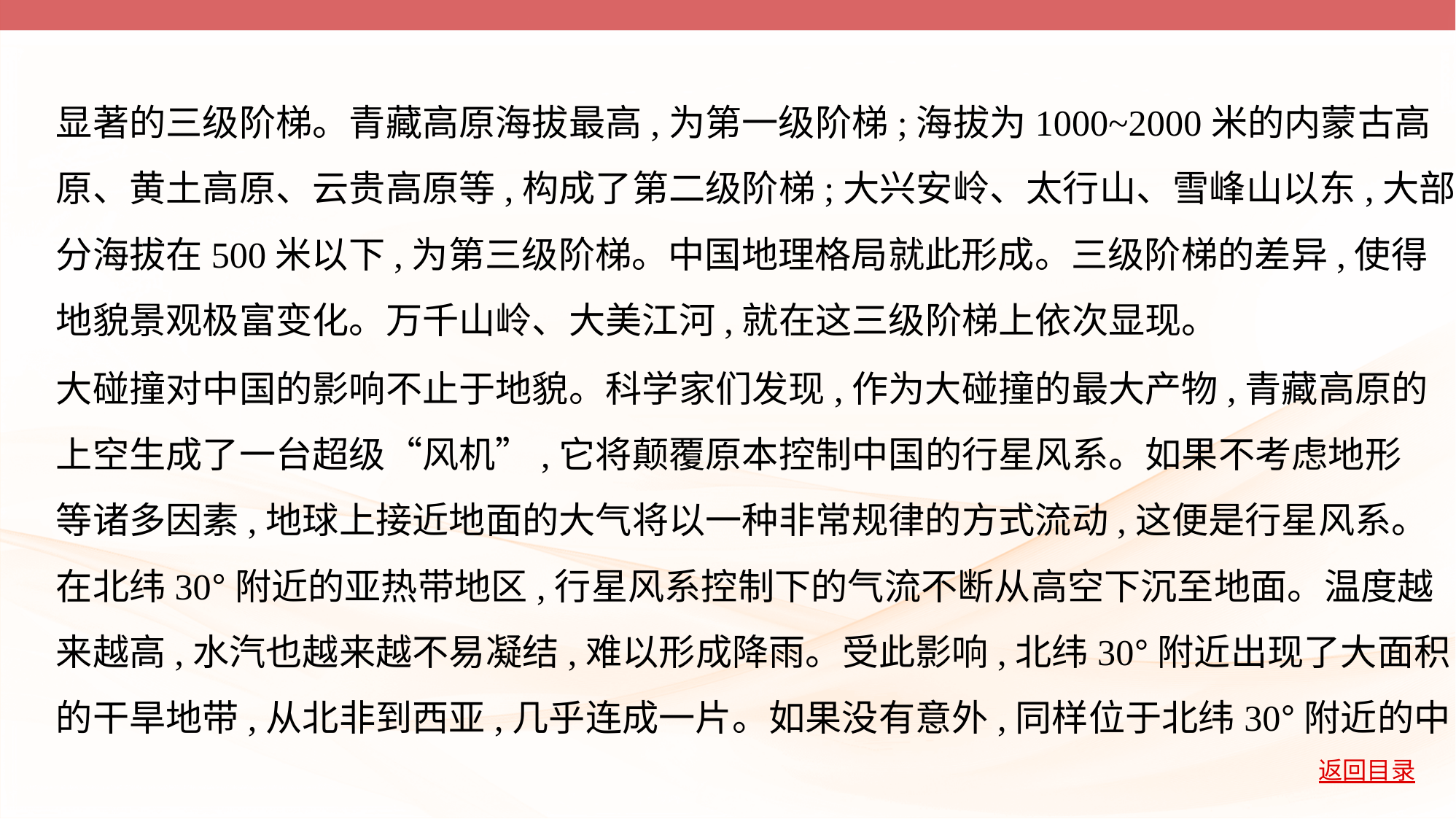

显著的三级阶梯。青藏高原海拔最高,为第一级阶梯;海拔为1000~2000米的内蒙古高
原、黄土高原、云贵高原等,构成了第二级阶梯;大兴安岭、太行山、雪峰山以东,大部
分海拔在500米以下,为第三级阶梯。中国地理格局就此形成。三级阶梯的差异,使得
地貌景观极富变化。万千山岭、大美江河,就在这三级阶梯上依次显现。
大碰撞对中国的影响不止于地貌。科学家们发现,作为大碰撞的最大产物,青藏高原的
上空生成了一台超级“风机”,它将颠覆原本控制中国的行星风系。如果不考虑地形
等诸多因素,地球上接近地面的大气将以一种非常规律的方式流动,这便是行星风系。
在北纬30°附近的亚热带地区,行星风系控制下的气流不断从高空下沉至地面。温度越
来越高,水汽也越来越不易凝结,难以形成降雨。受此影响,北纬30°附近出现了大面积
的干旱地带,从北非到西亚,几乎连成一片。如果没有意外,同样位于北纬30°附近的中